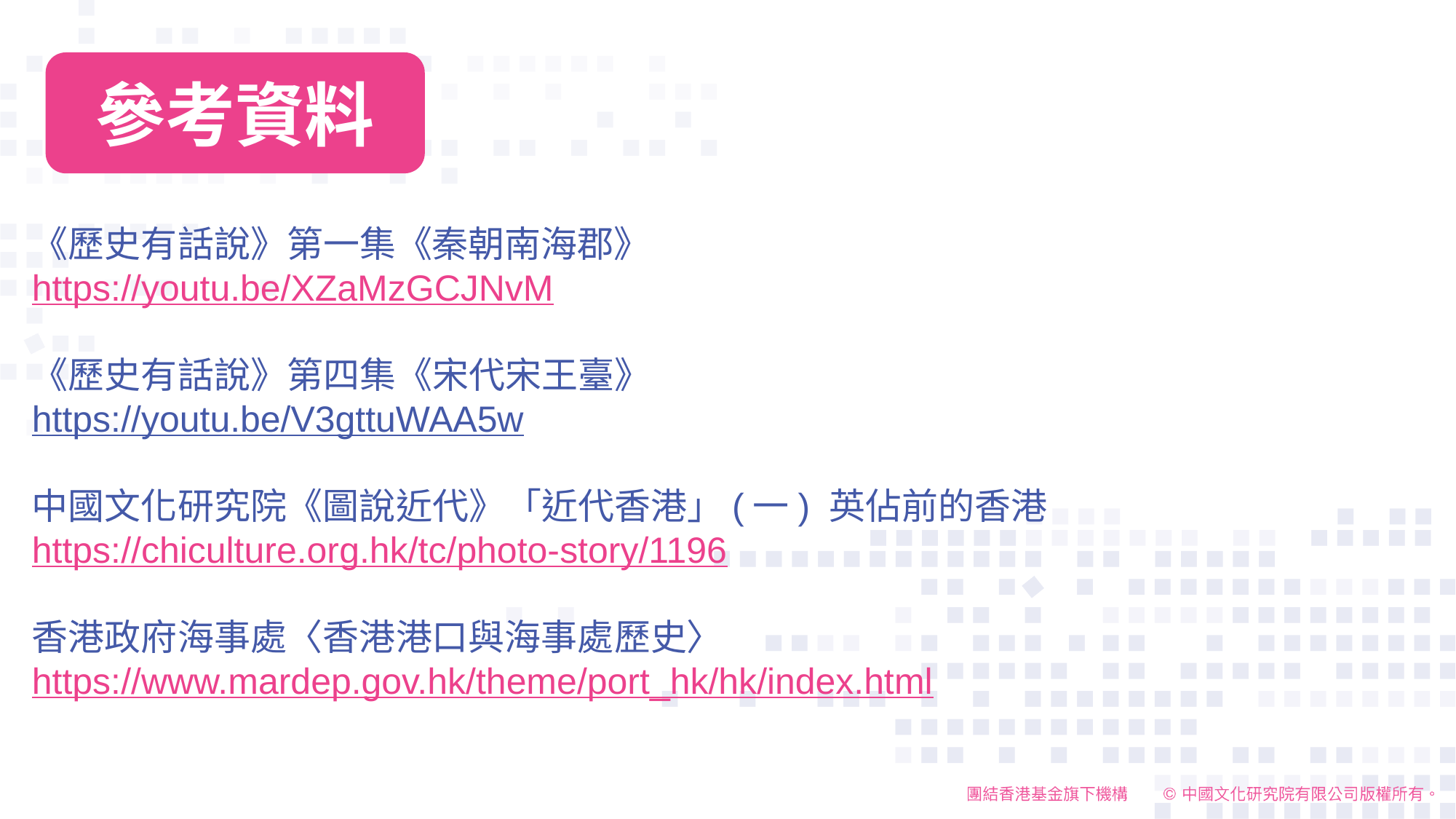

參考資料
《歷史有話說》第一集《秦朝南海郡》
https://youtu.be/XZaMzGCJNvM

《歷史有話說》第四集《宋代宋王臺》
https://youtu.be/V3gttuWAA5w

中國文化研究院《圖說近代》「近代香港」(一) 英佔前的香港
https://chiculture.org.hk/tc/photo-story/1196

香港政府海事處〈香港港口與海事處歷史〉
https://www.mardep.gov.hk/theme/port_hk/hk/index.html